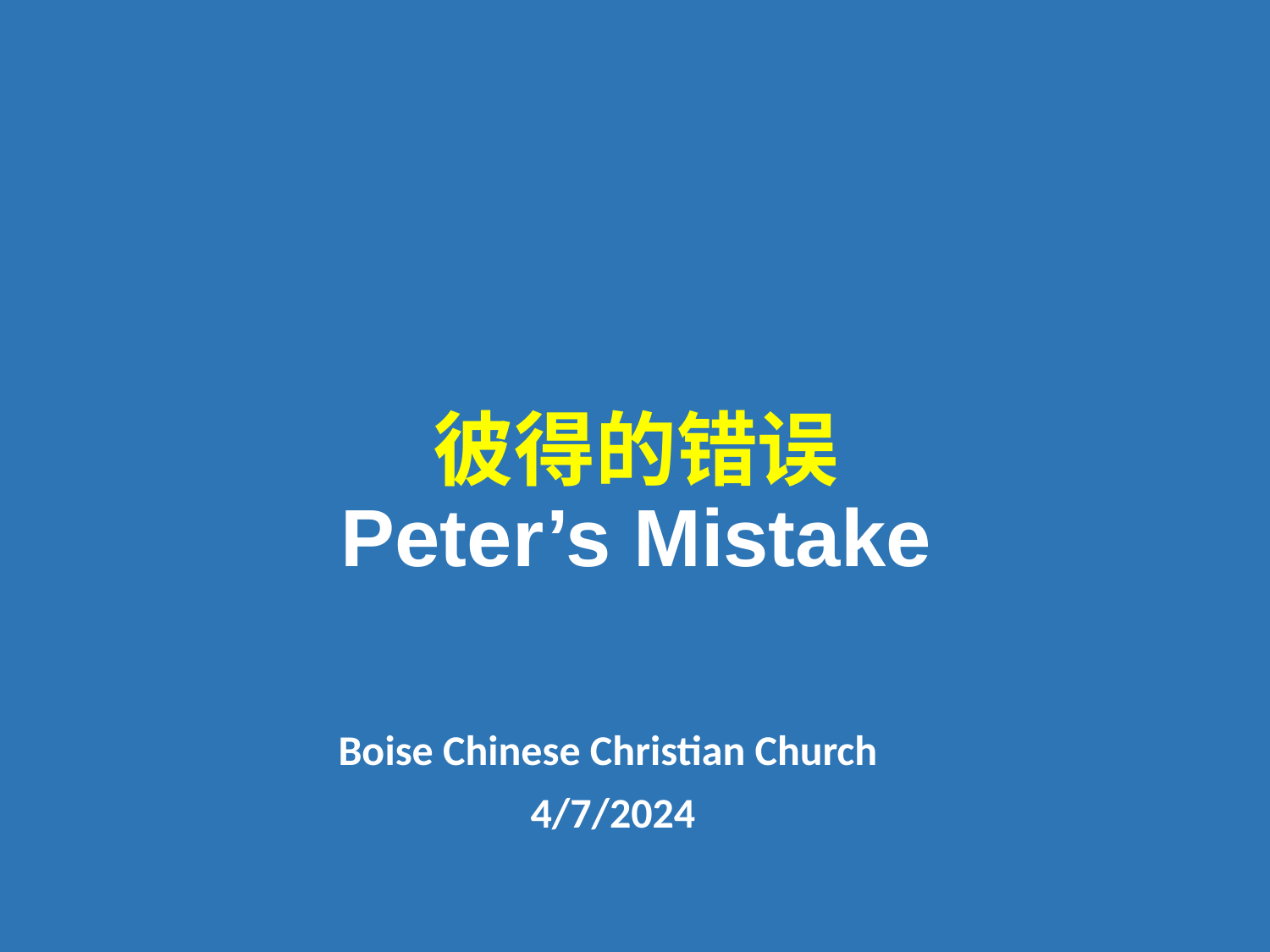

# 彼得的错误 Peter’s Mistake
Boise Chinese Christian Church
4/7/2024